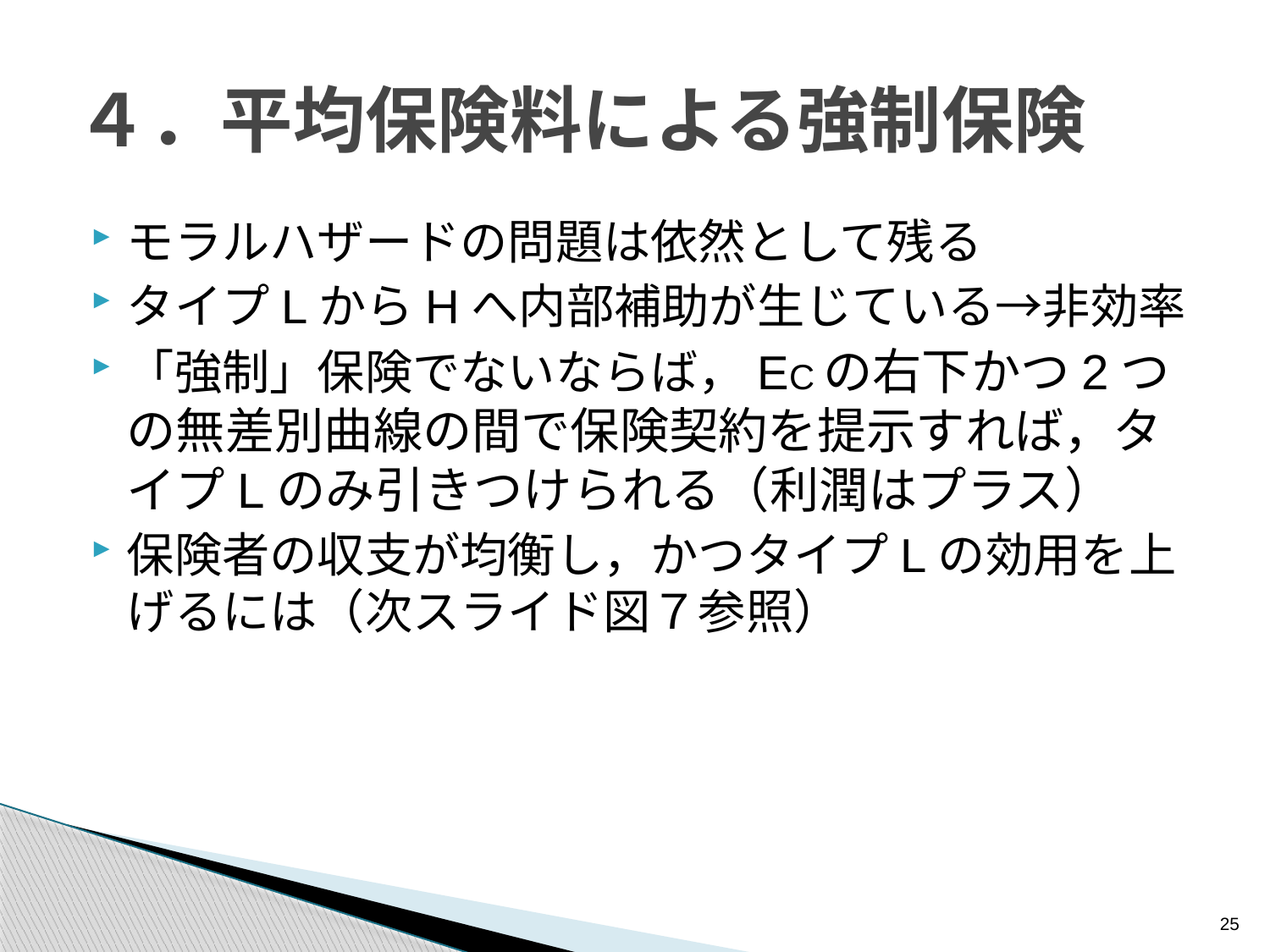

# ４．平均保険料による強制保険
モラルハザードの問題は依然として残る
タイプLからHへ内部補助が生じている→非効率
「強制」保険でないならば，ECの右下かつ2つの無差別曲線の間で保険契約を提示すれば，タイプLのみ引きつけられる（利潤はプラス）
保険者の収支が均衡し，かつタイプLの効用を上げるには（次スライド図７参照）
25